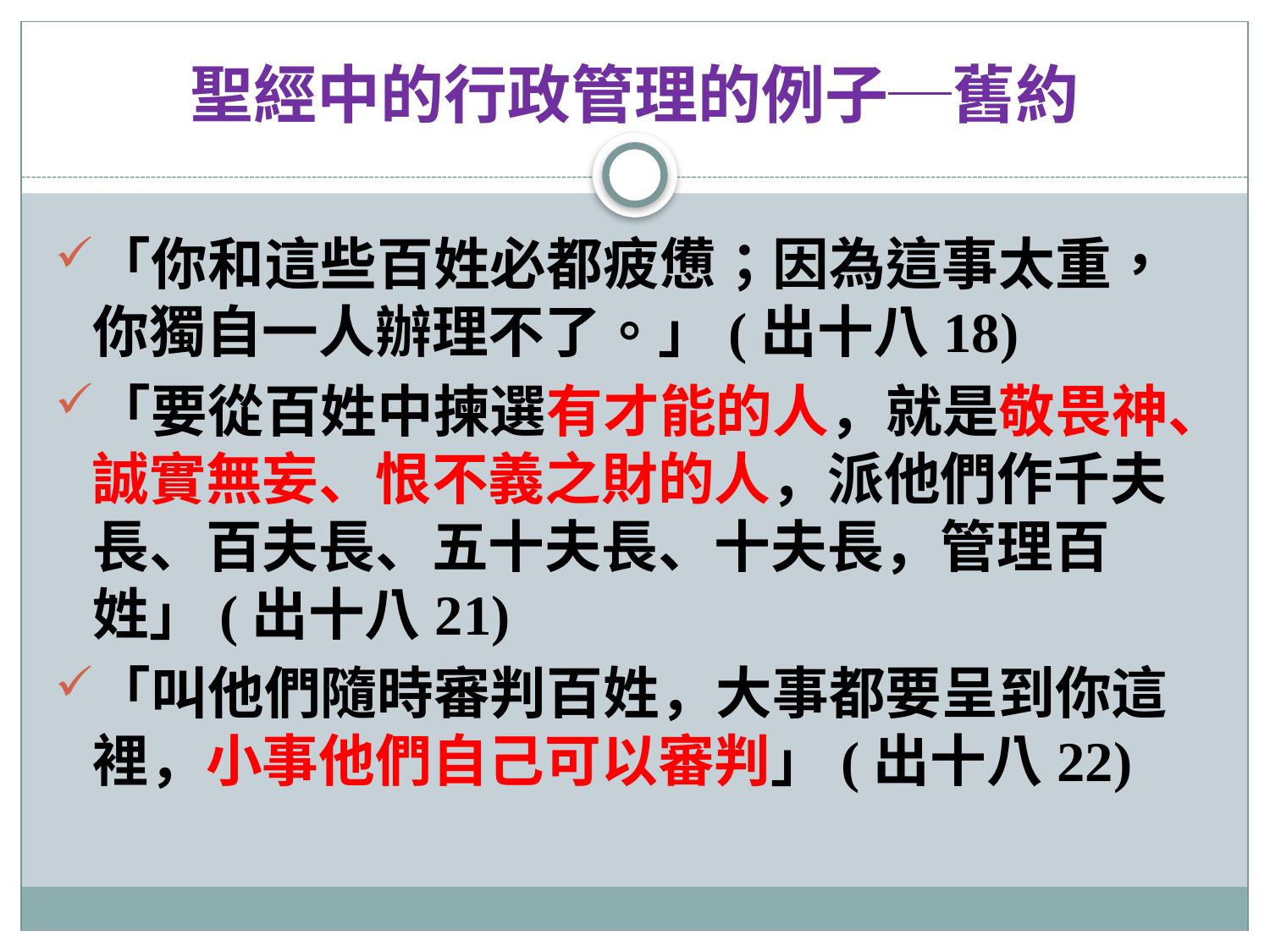

# 聖經中的行政管理的例子─舊約
「你和這些百姓必都疲憊；因為這事太重，你獨自一人辦理不了。」(出十八18)
「要從百姓中揀選有才能的人，就是敬畏神、誠實無妄、恨不義之財的人，派他們作千夫長、百夫長、五十夫長、十夫長，管理百姓」(出十八21)
「叫他們隨時審判百姓，大事都要呈到你這裡，小事他們自己可以審判」(出十八22)